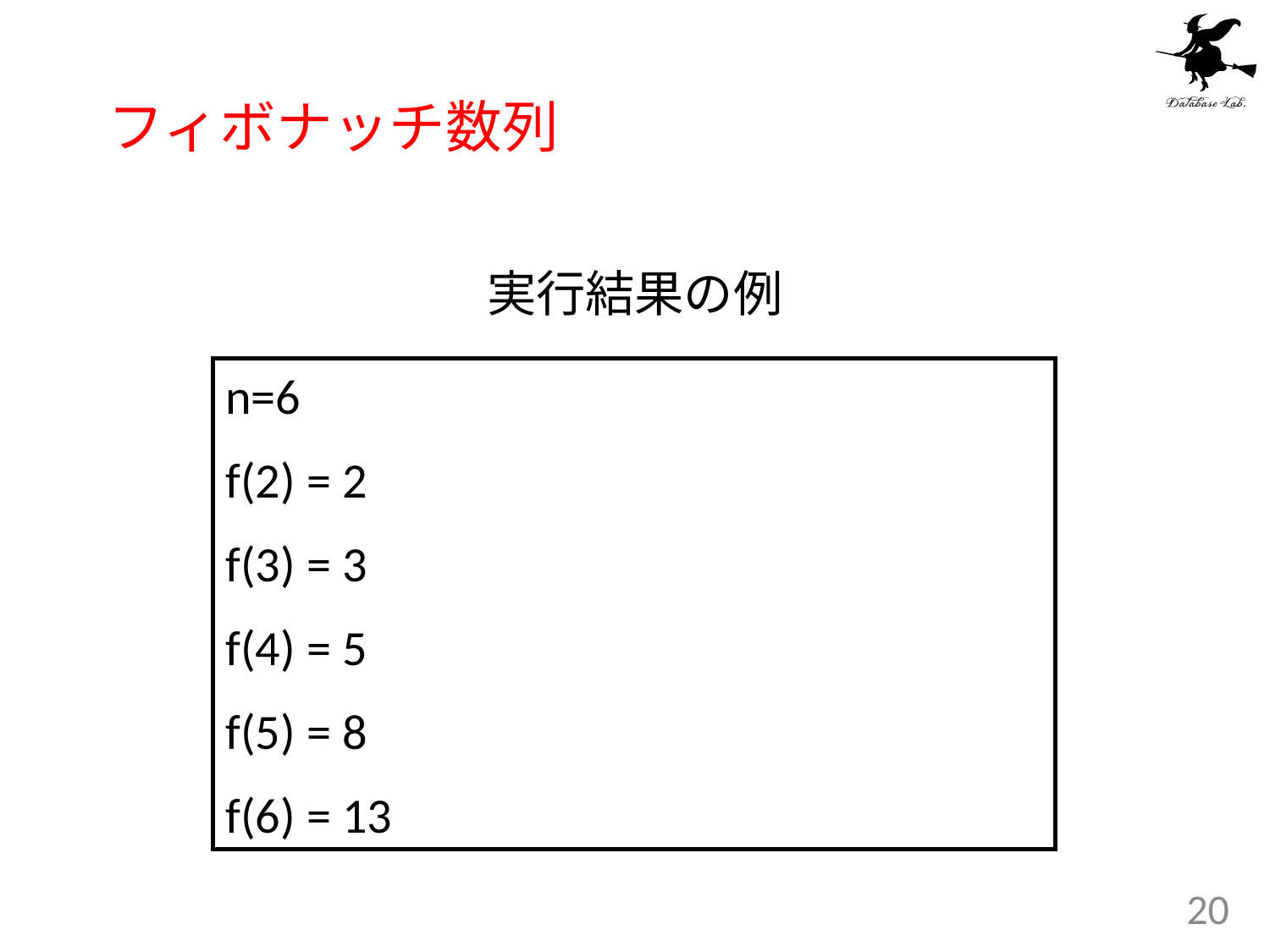

# フィボナッチ数列
実行結果の例
n=6
f(2) = 2
f(3) = 3
f(4) = 5
f(5) = 8
f(6) = 13
20